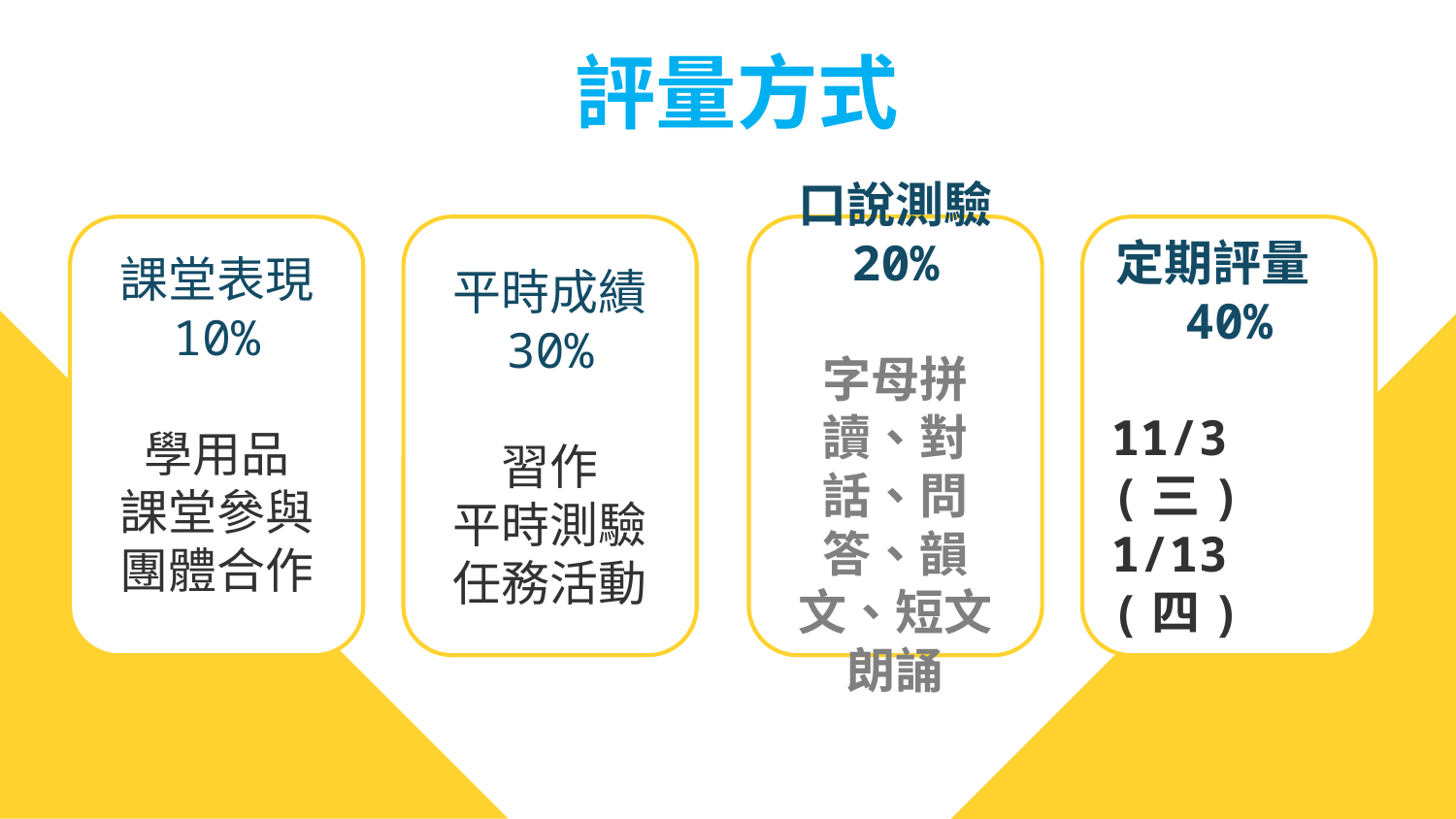

# 評量方式

課堂表現 10%

學用品
課堂參與團體合作

平時成績 30%

習作
平時測驗
任務活動
口說測驗 20%

字母拼讀、對話、問答、韻文、短文朗誦
定期評量    40%

11/3 (三)
1/13 (四)